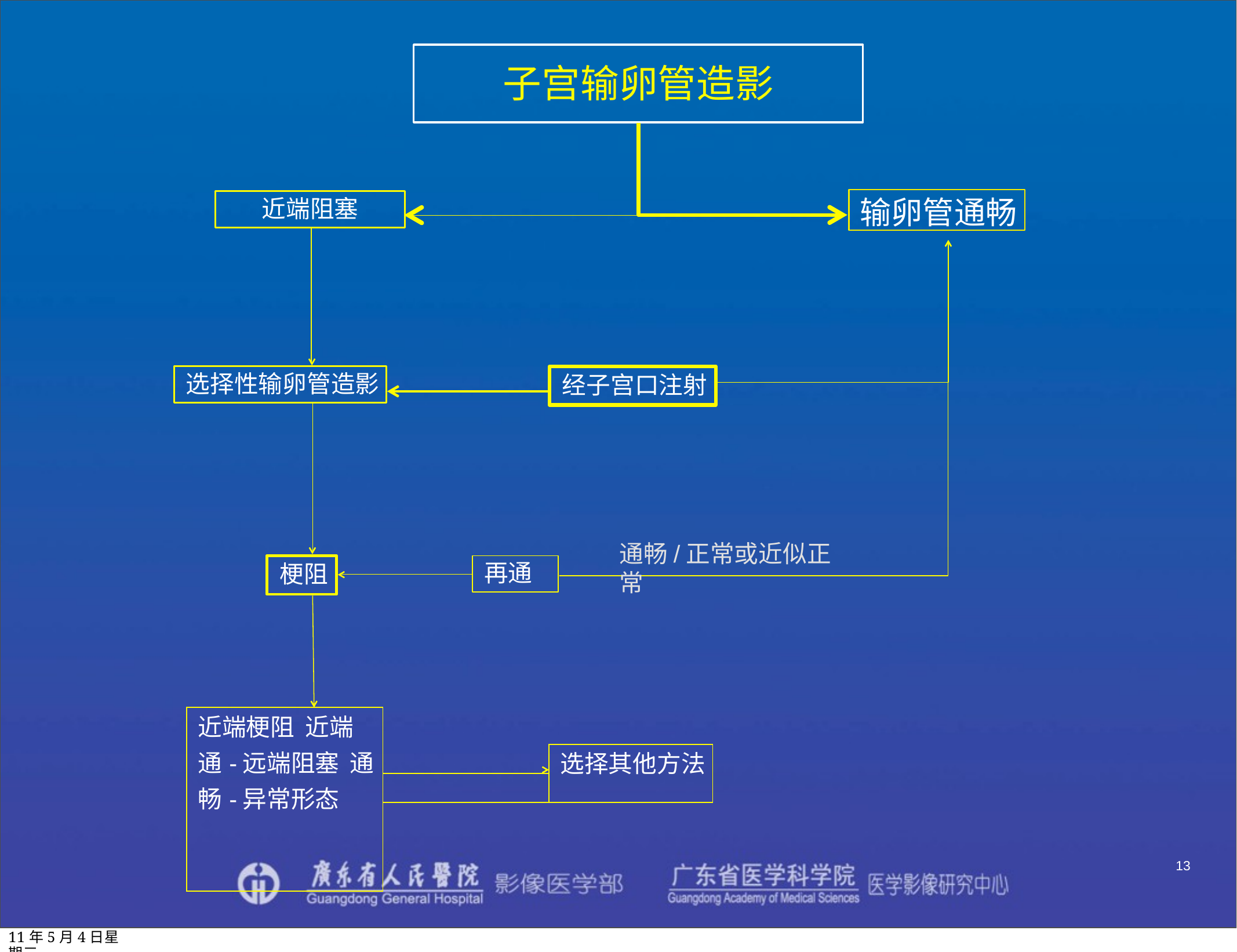

# 子宫输卵管造影

输卵管通畅

近端阻塞

选择性输卵管造影
经子宫口注射

通畅/正常或近似正常

再通
梗阻

| 近端梗阻 近端通-远端阻塞 通畅-异常形态 |  |  |
| --- | --- | --- |
|  |  | 选择其他方法 |
|  |  |  |
|  |  |  |

13
11年5月4日星期三